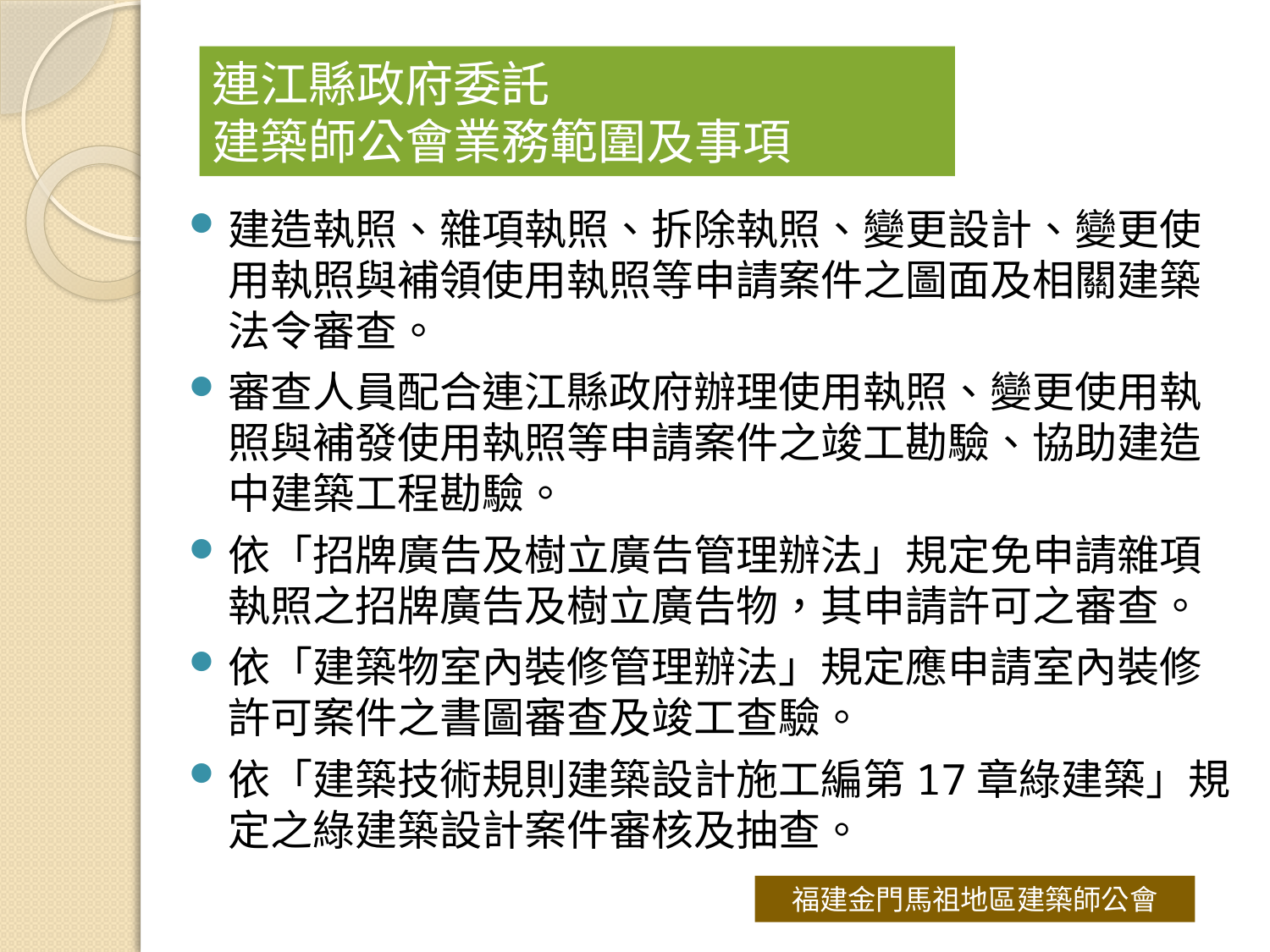

# 連江縣政府委託 建築師公會業務範圍及事項
建造執照、雜項執照、拆除執照、變更設計、變更使用執照與補領使用執照等申請案件之圖面及相關建築法令審查。
審查人員配合連江縣政府辦理使用執照、變更使用執照與補發使用執照等申請案件之竣工勘驗、協助建造中建築工程勘驗。
依「招牌廣告及樹立廣告管理辦法」規定免申請雜項執照之招牌廣告及樹立廣告物，其申請許可之審查。
依「建築物室內裝修管理辦法」規定應申請室內裝修許可案件之書圖審查及竣工查驗。
依「建築技術規則建築設計施工編第17章綠建築」規定之綠建築設計案件審核及抽查。

福建金門馬祖地區建築師公會